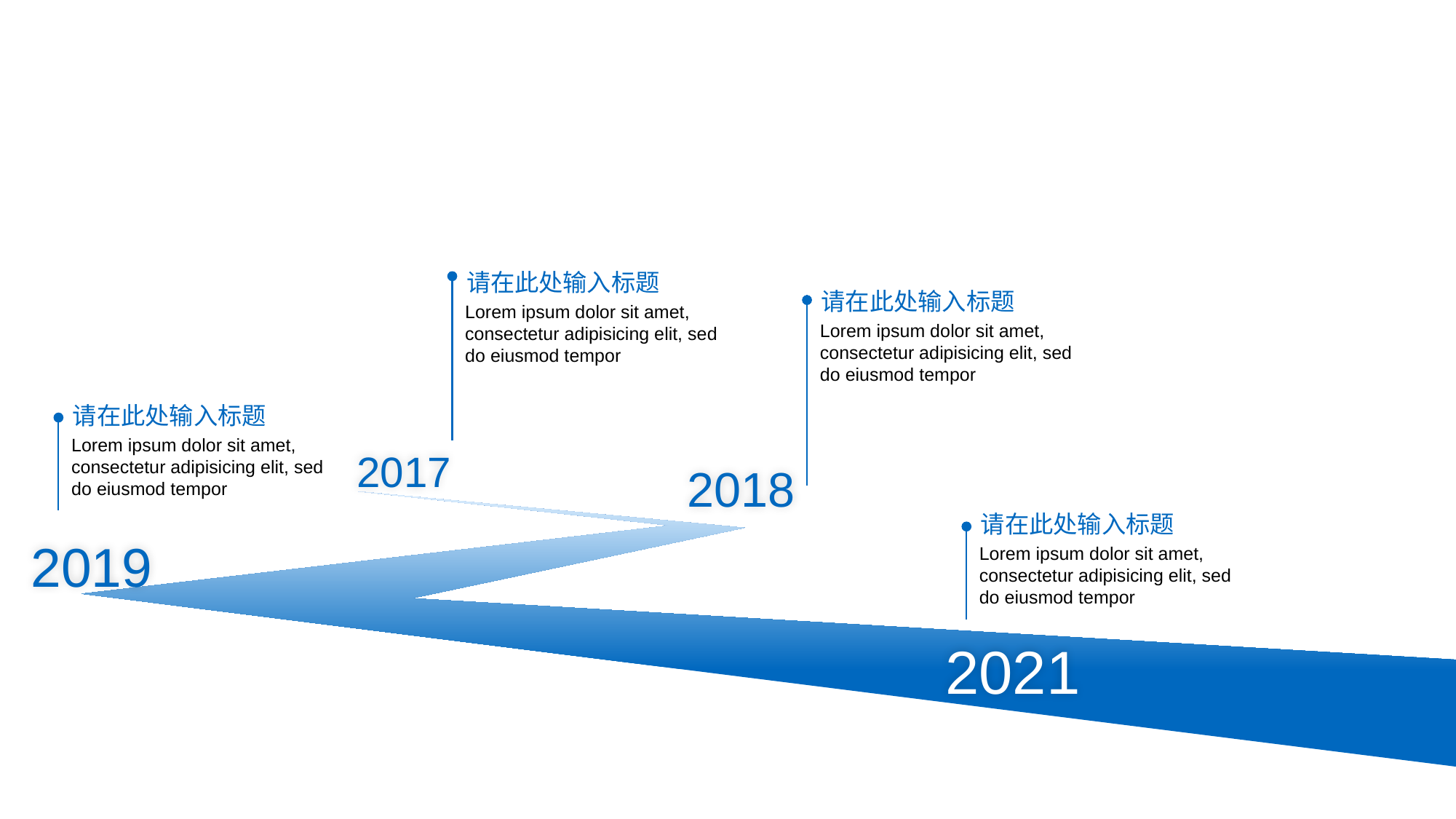

请在此处输入标题

请在此处输入标题

Lorem ipsum dolor sit amet, consectetur adipisicing elit, sed do eiusmod tempor
Lorem ipsum dolor sit amet, consectetur adipisicing elit, sed do eiusmod tempor
请在此处输入标题

Lorem ipsum dolor sit amet, consectetur adipisicing elit, sed do eiusmod tempor
2017
2018

请在此处输入标题

2019
Lorem ipsum dolor sit amet, consectetur adipisicing elit, sed do eiusmod tempor
2021